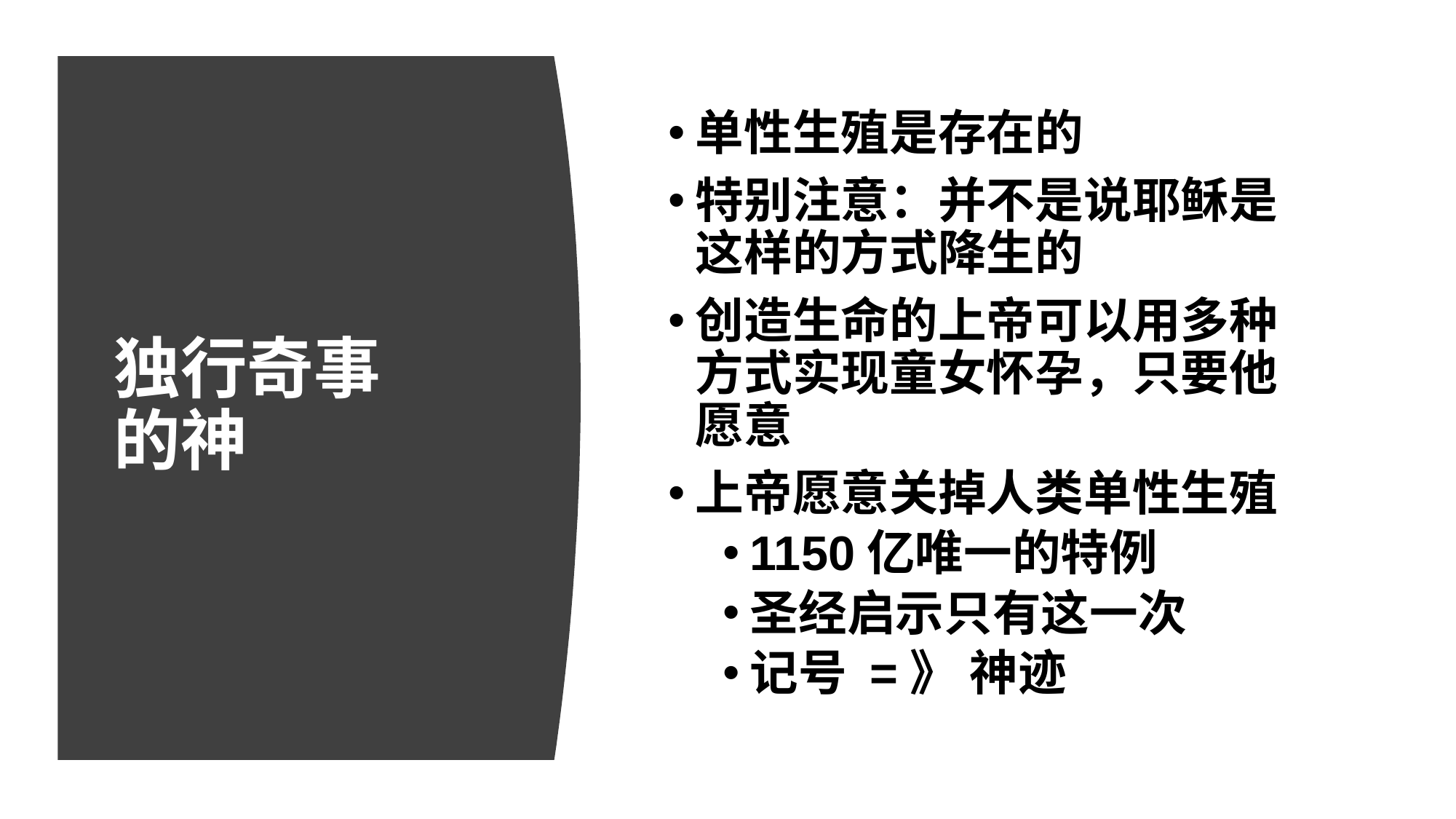

单性生殖是存在的
特别注意：并不是说耶稣是这样的方式降生的
创造生命的上帝可以用多种方式实现童女怀孕，只要他愿意
上帝愿意关掉人类单性生殖
1150亿唯一的特例
圣经启示只有这一次
记号 =》 神迹
# 独行奇事 的神